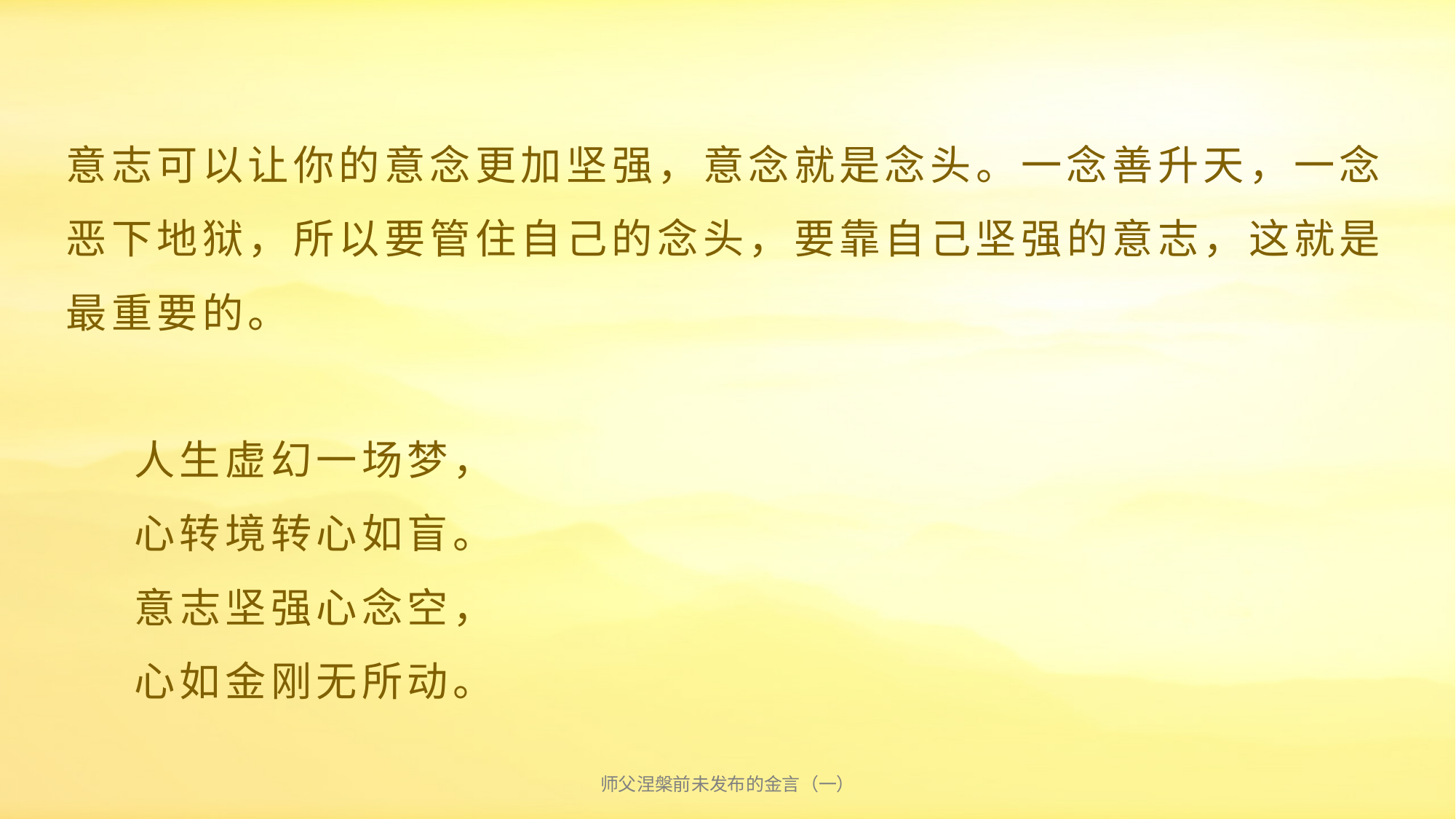

# 意志可以让你的意念更加坚强，意念就是念头。一念善升天，一念恶下地狱，所以要管住自己的念头，要靠自己坚强的意志，这就是最重要的。 人生虚幻一场梦， 心转境转心如盲。 意志坚强心念空， 心如金刚无所动。
师父涅槃前未发布的金言（一）